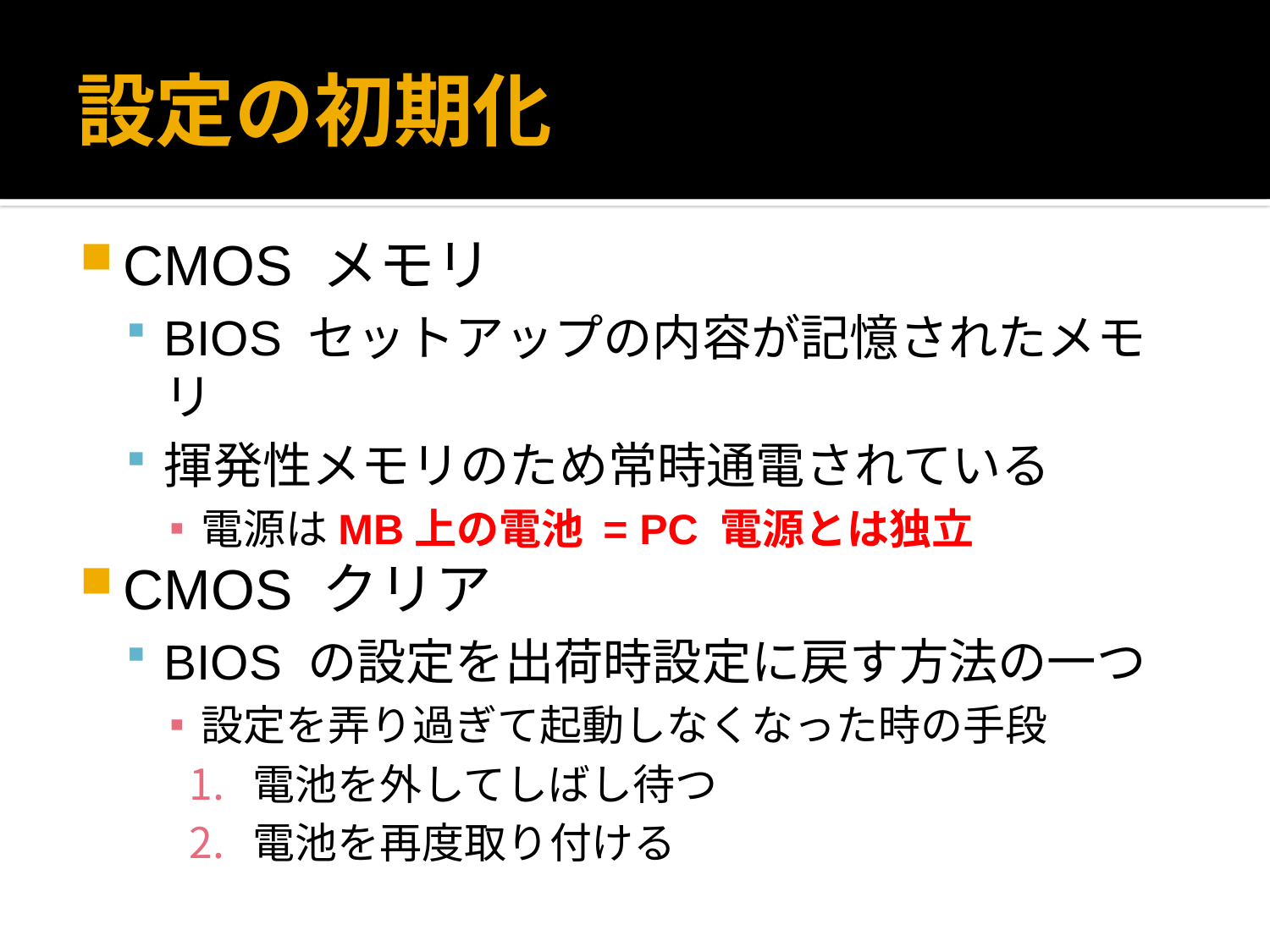

# 設定の初期化
CMOS メモリ
BIOS セットアップの内容が記憶されたメモリ
揮発性メモリのため常時通電されている
電源はMB上の電池 = PC 電源とは独立
CMOS クリア
BIOS の設定を出荷時設定に戻す方法の一つ
設定を弄り過ぎて起動しなくなった時の手段
電池を外してしばし待つ
電池を再度取り付ける